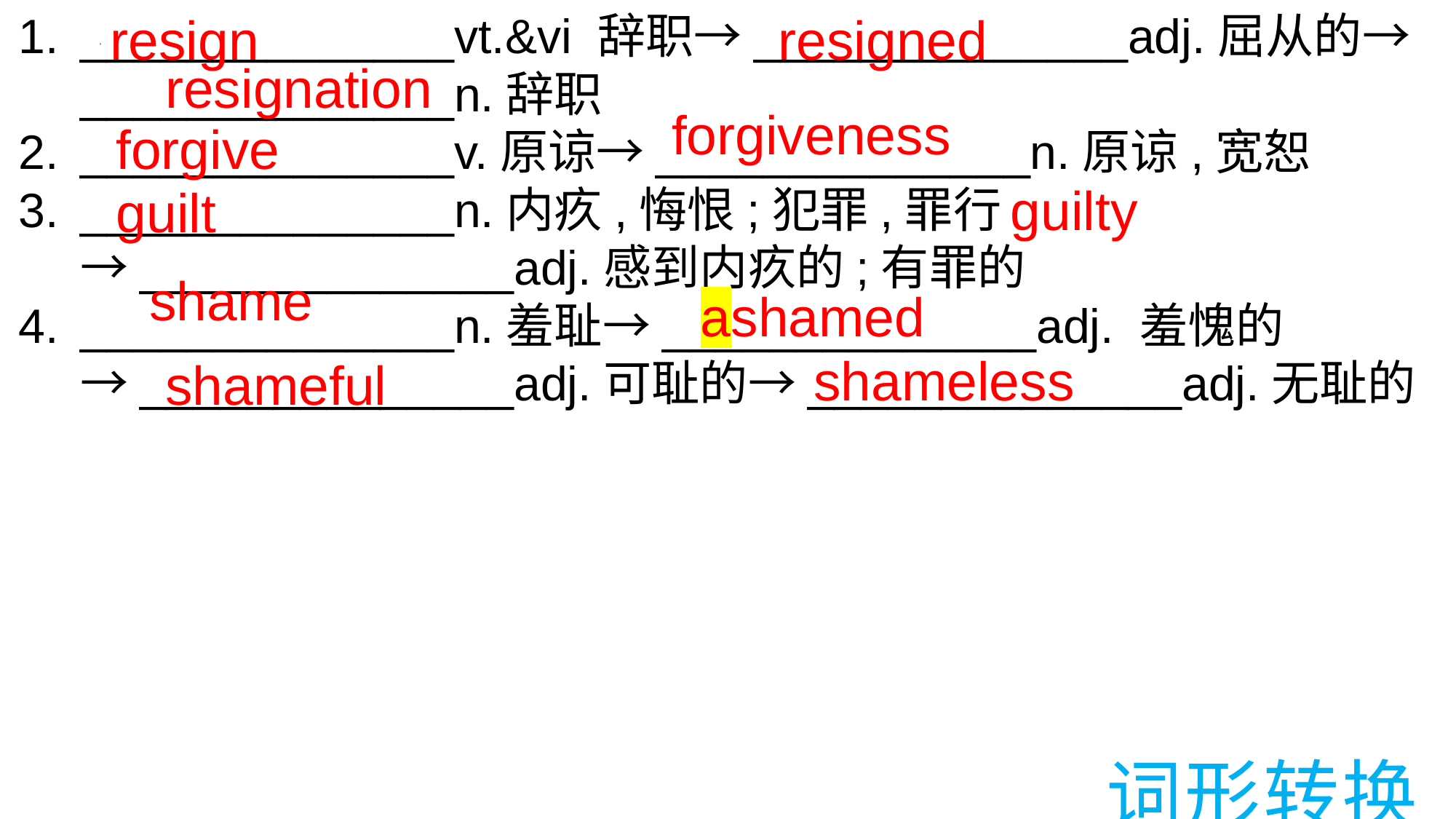

______________vt.&vi 辞职→______________adj.屈从的→______________n.辞职
______________v.原谅→______________n.原谅,宽恕
______________n.内疚,悔恨;犯罪,罪行→______________adj.感到内疚的;有罪的
______________n.羞耻→______________adj. 羞愧的→______________adj.可耻的→______________adj.无耻的
resign
resigned
resignation
0
forgiveness
forgive
guilty
guilt
shame
ashamed
shameless
shameful
词形转换